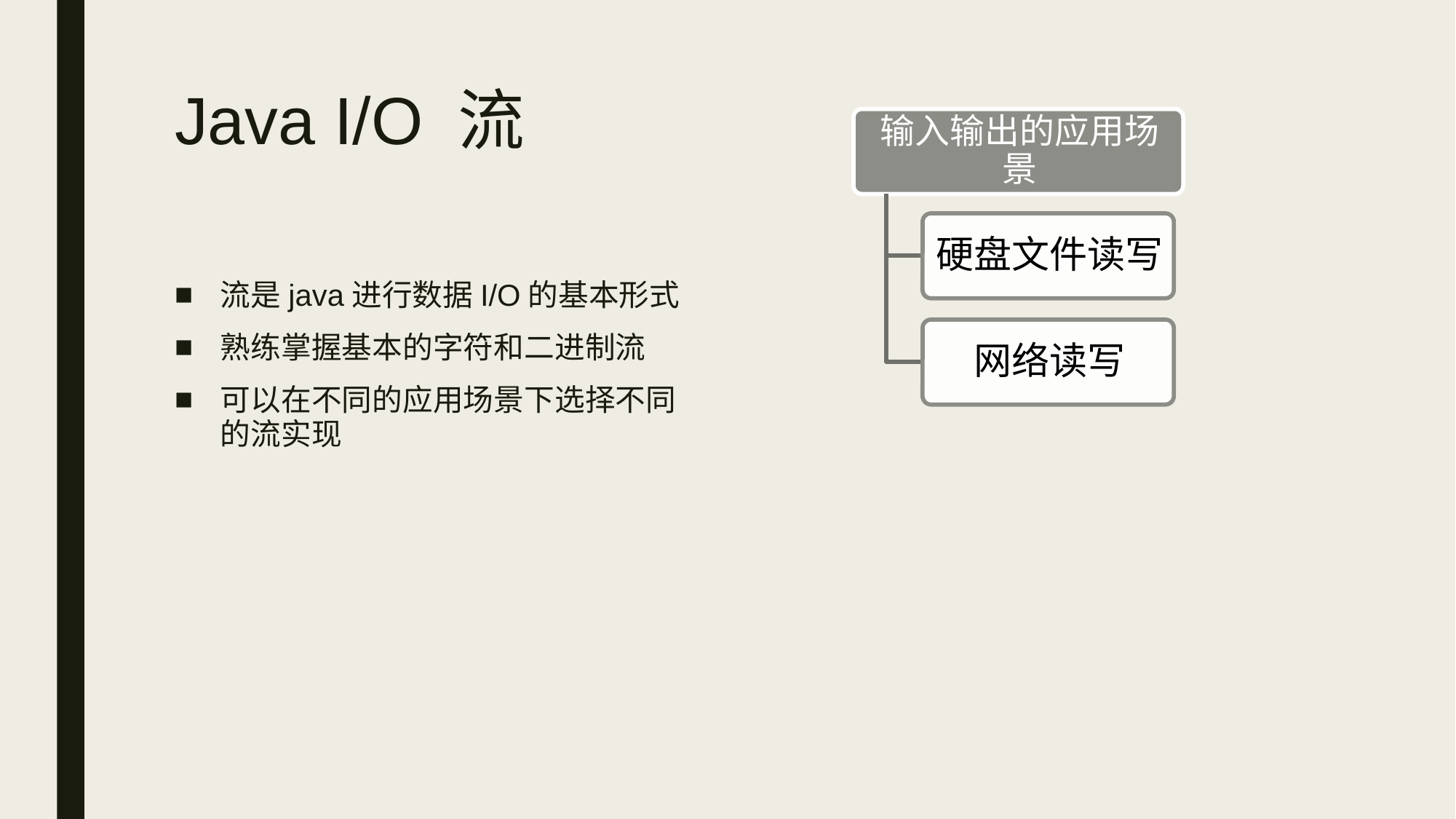

# Java I/O 流
输入输出的应用场景
硬盘文件读写
网络读写
流是java进行数据I/O的基本形式
熟练掌握基本的字符和二进制流
可以在不同的应用场景下选择不同的流实现